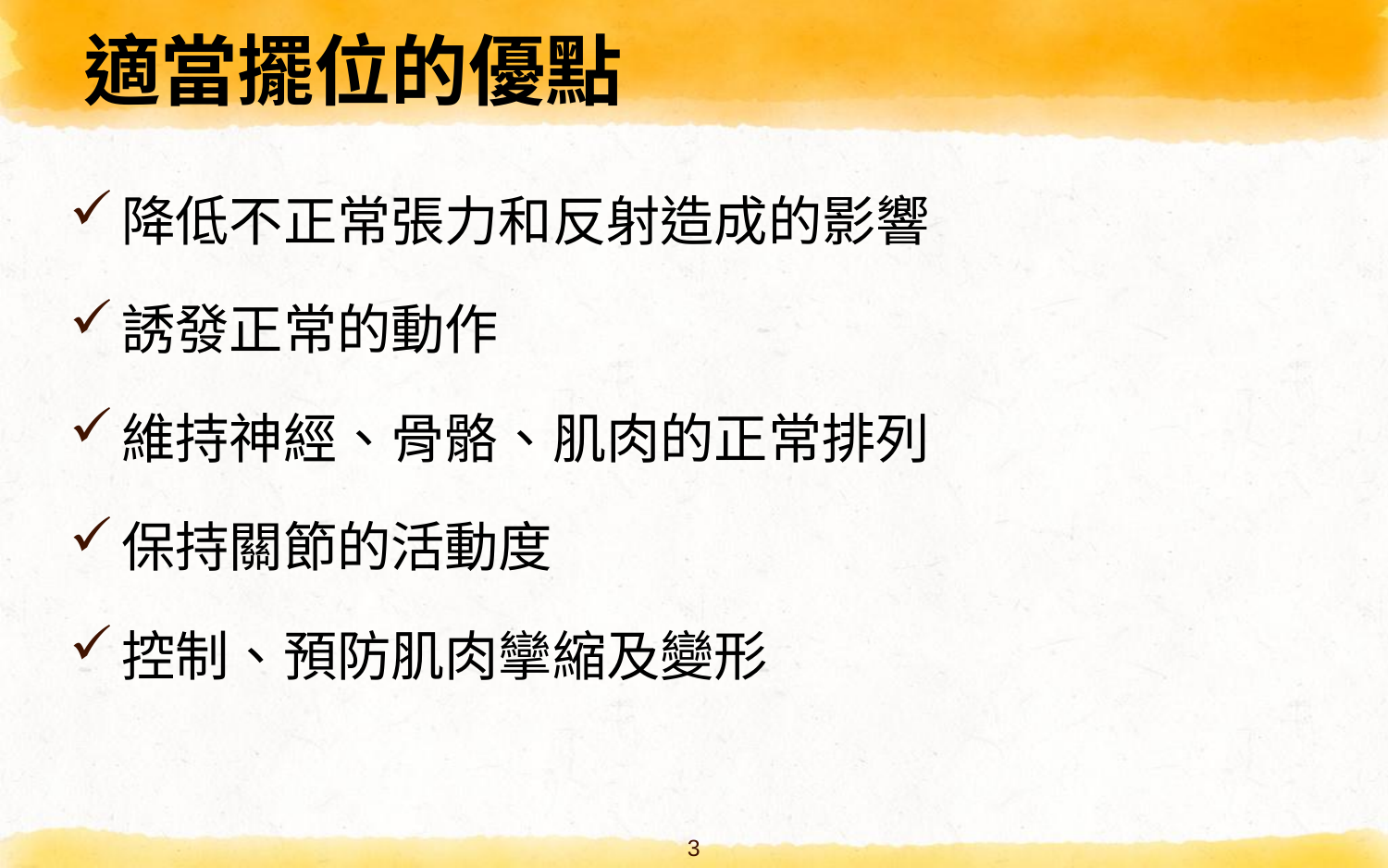

# 適當擺位的優點
降低不正常張力和反射造成的影響
誘發正常的動作
維持神經、骨骼、肌肉的正常排列
保持關節的活動度
控制、預防肌肉攣縮及變形
3